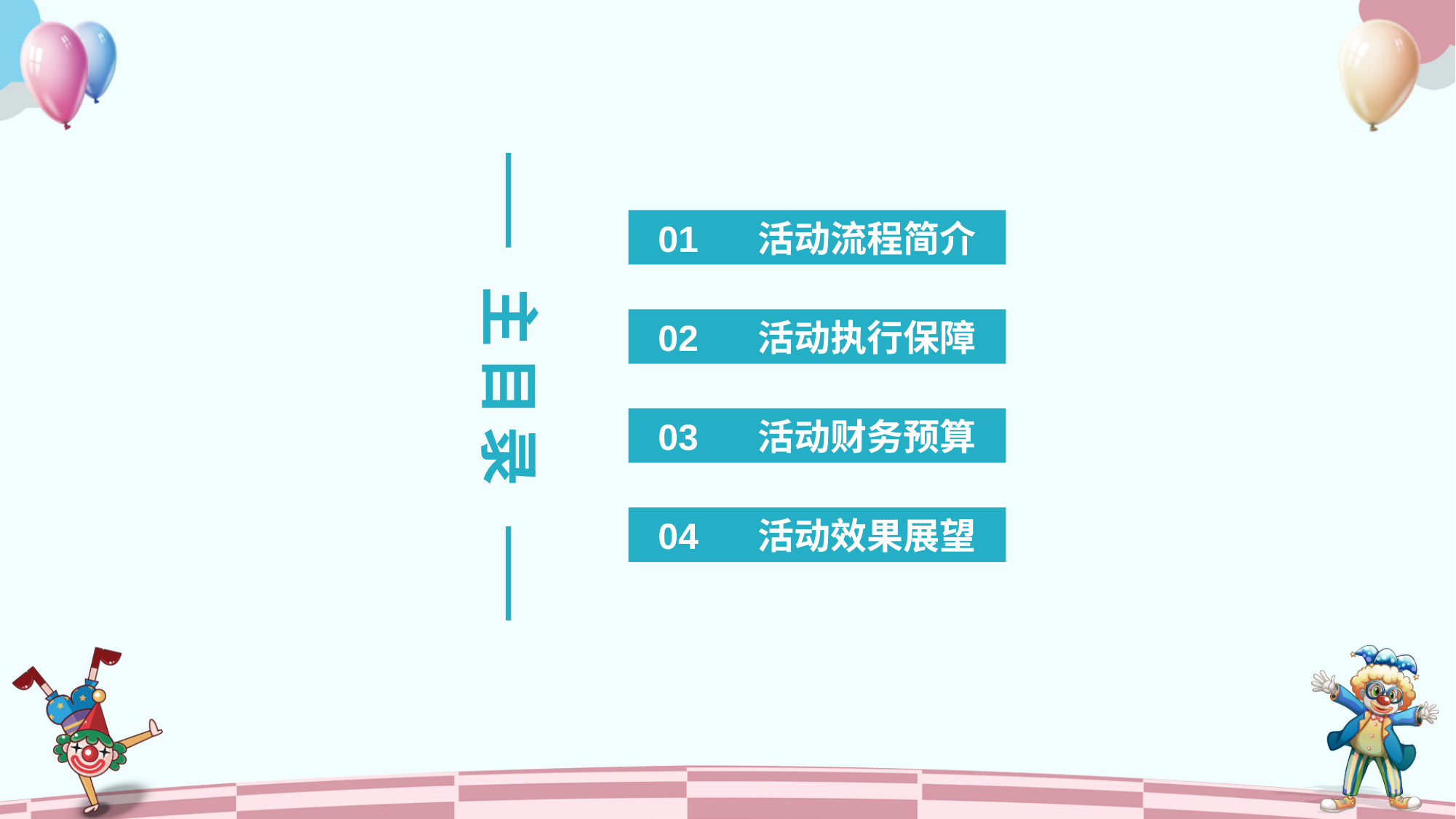

01     活动流程简介
02     活动执行保障
03     活动财务预算
04     活动效果展望
主目录